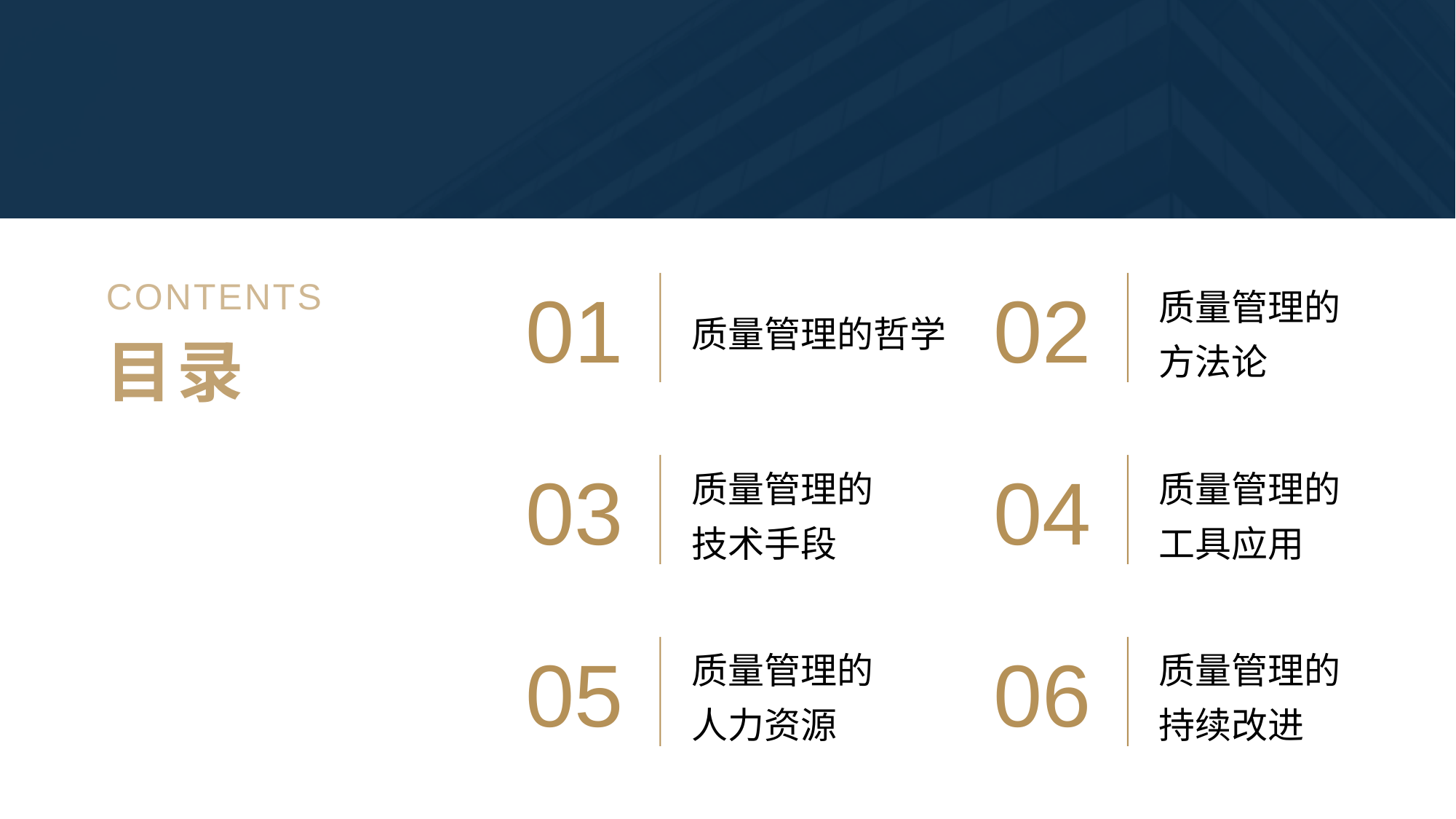

CONTENTS
01
02

质量管理的哲学

质量管理的
方法论
03
04

质量管理的
技术手段

质量管理的
工具应用
05
06

质量管理的
人力资源

质量管理的
持续改进
目录